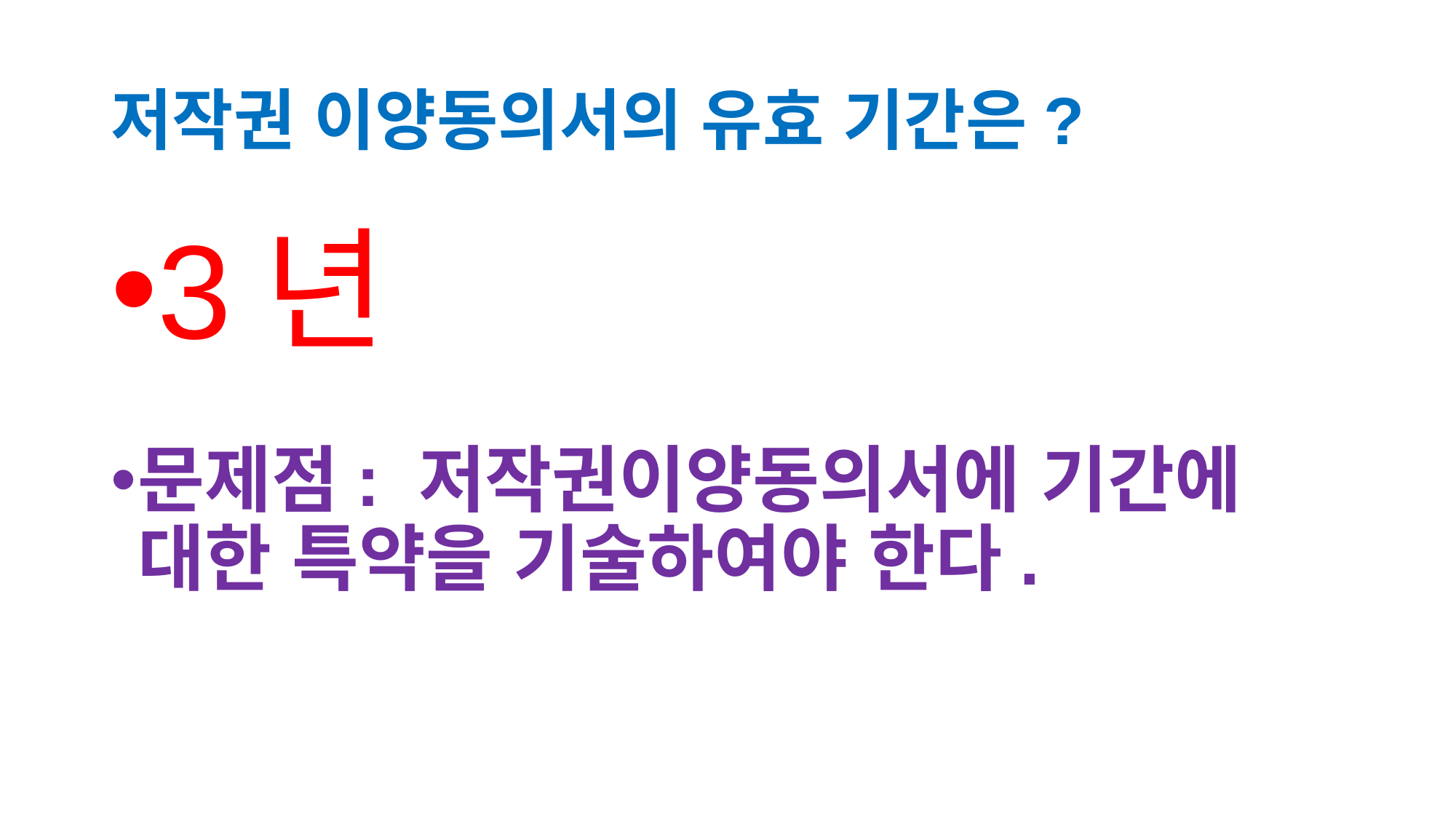

# 저작권 이양동의서의 유효 기간은?
3년

문제점: 저작권이양동의서에 기간에 대한 특약을 기술하여야 한다.